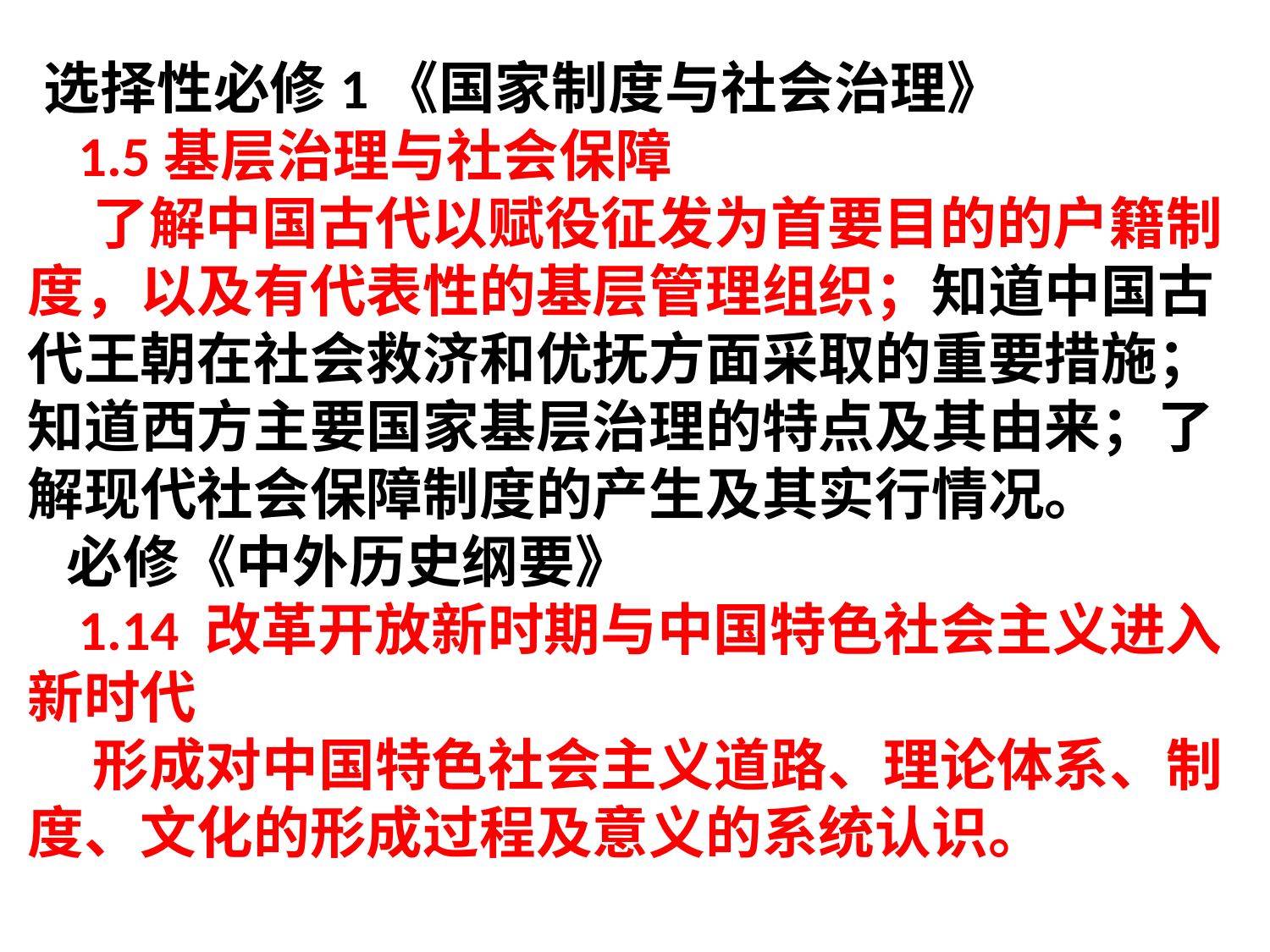

选择性必修1《国家制度与社会治理》
    1.5基层治理与社会保障
    了解中国古代以赋役征发为首要目的的户籍制度，以及有代表性的基层管理组织；知道中国古代王朝在社会救济和优抚方面采取的重要措施；知道西方主要国家基层治理的特点及其由来；了解现代社会保障制度的产生及其实行情况。
  必修《中外历史纲要》
    1.14 改革开放新时期与中国特色社会主义进入新时代
    形成对中国特色社会主义道路、理论体系、制度、文化的形成过程及意义的系统认识。